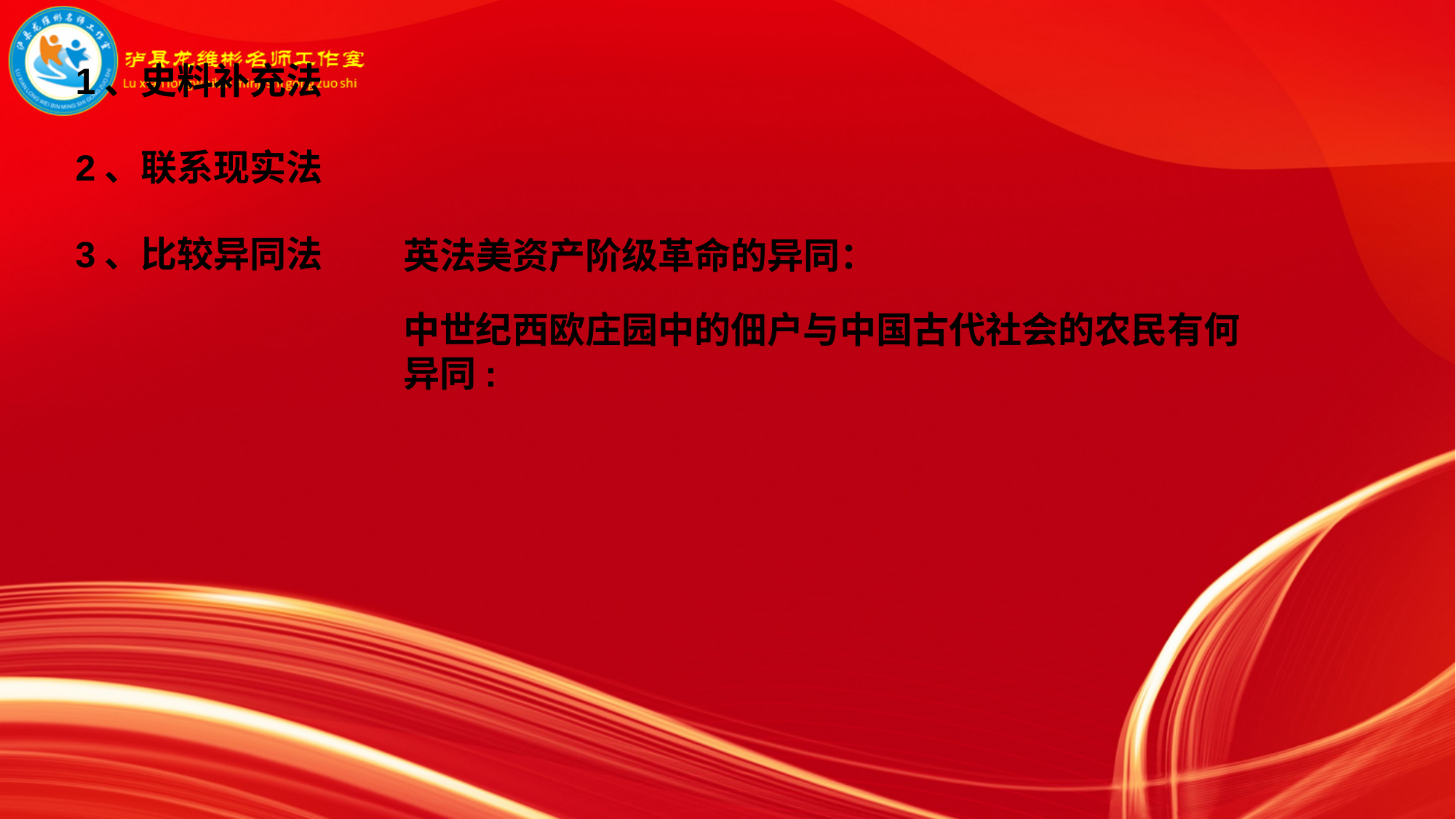

1、史料补充法
2、联系现实法
3、比较异同法
英法美资产阶级革命的异同：
中世纪西欧庄园中的佃户与中国古代社会的农民有何异同: